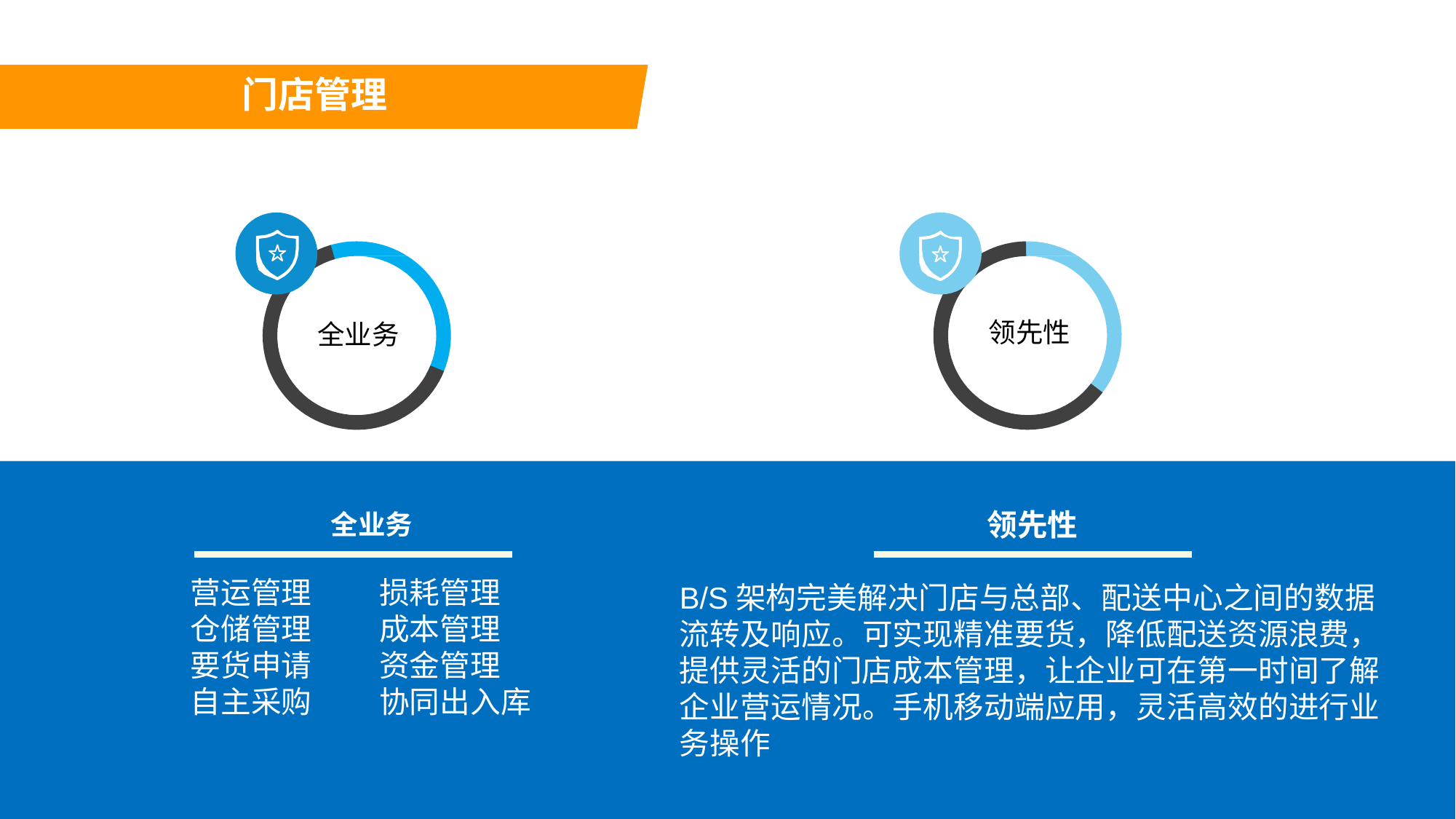

# 门店管理

领先性
全业务

领先性

B/S架构完美解决门店与总部、配送中心之间的数据流转及响应。可实现精准要货，降低配送资源浪费，提供灵活的门店成本管理，让企业可在第一时间了解企业营运情况。手机移动端应用，灵活高效的进行业务操作
全业务

营运管理
仓储管理
要货申请
自主采购
损耗管理
成本管理
资金管理
协同出入库